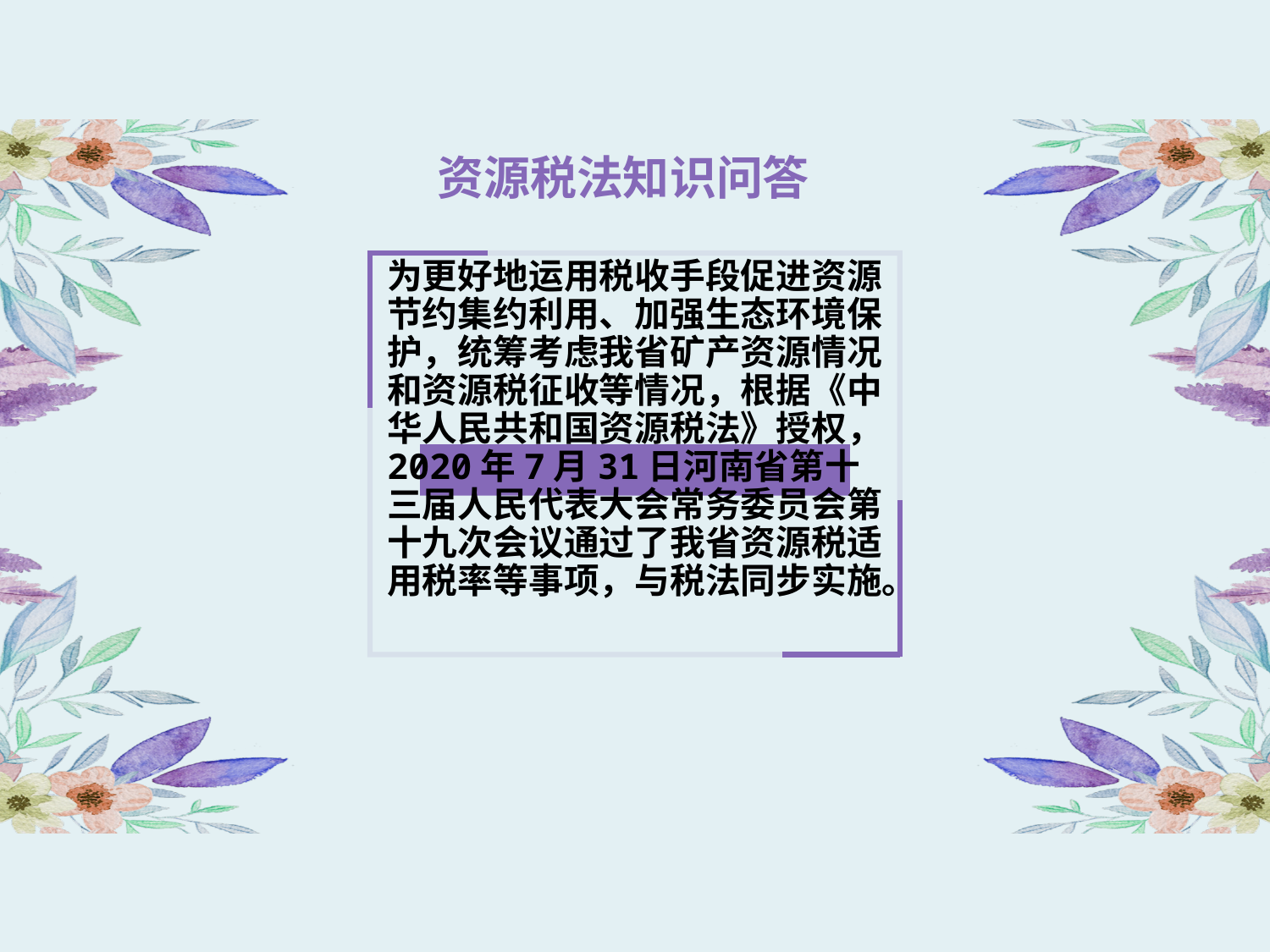

# 资源税法知识问答
为更好地运用税收手段促进资源节约集约利用、加强生态环境保护，统筹考虑我省矿产资源情况和资源税征收等情况，根据《中华人民共和国资源税法》授权，2020年7月31日河南省第十三届人民代表大会常务委员会第十九次会议通过了我省资源税适用税率等事项，与税法同步实施。